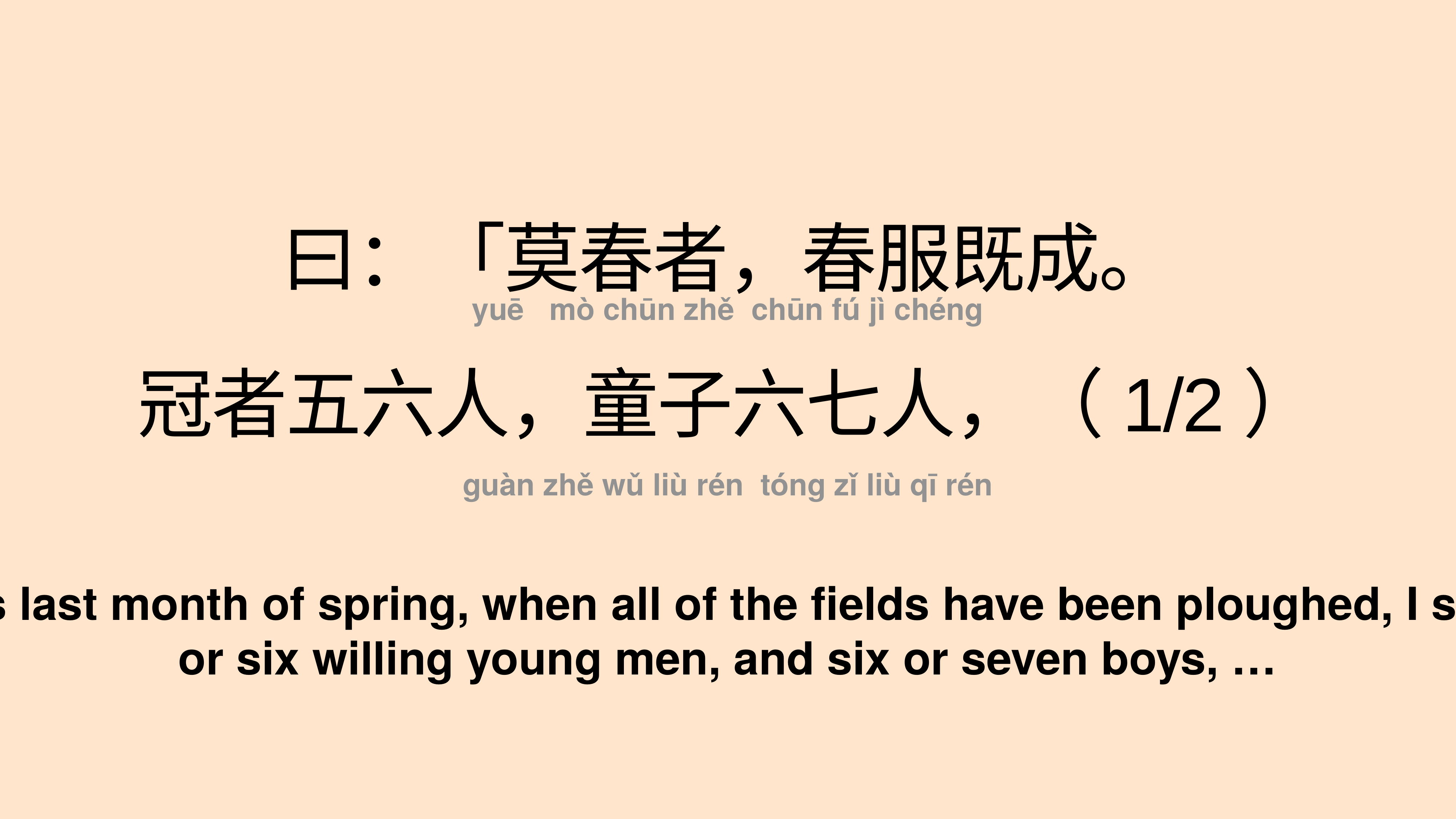

曰：「莫春者，春服既成。
冠者五六人，童子六七人，（1/2）
yuē   mò chūn zhě  chūn fú jì chéng
guàn zhě wǔ liù rén  tóng zǐ liù qī rén
He said "In this last month of spring, when all of the fields have been ploughed, I shall gather five or six willing young men, and six or seven boys, …